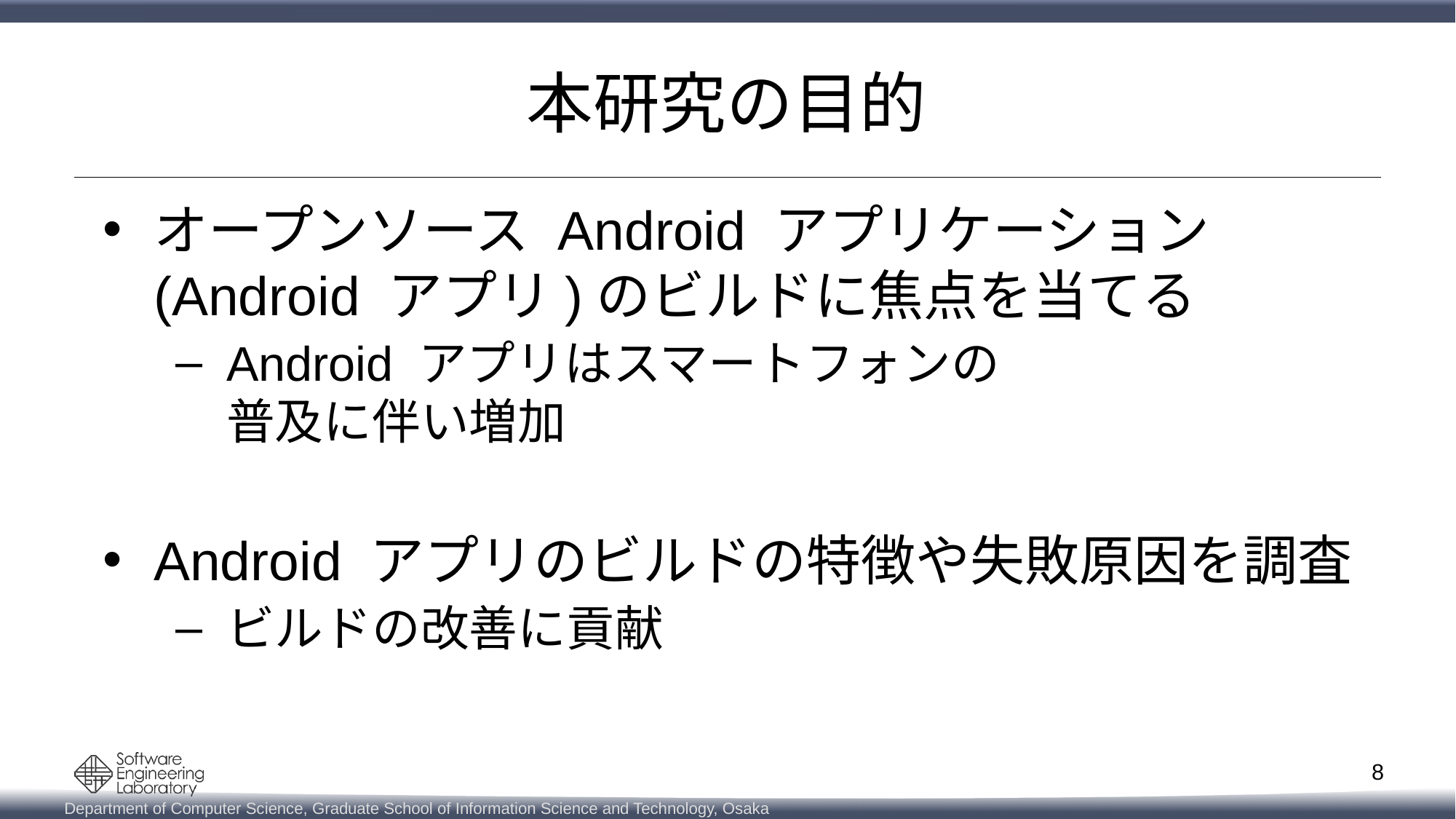

# 本研究の目的
オープンソース Android アプリケーション
(Android アプリ)のビルドに焦点を当てる
Android アプリはスマートフォンの
普及に伴い増加

Android アプリのビルドの特徴や失敗原因を調査
ビルドの改善に貢献
8